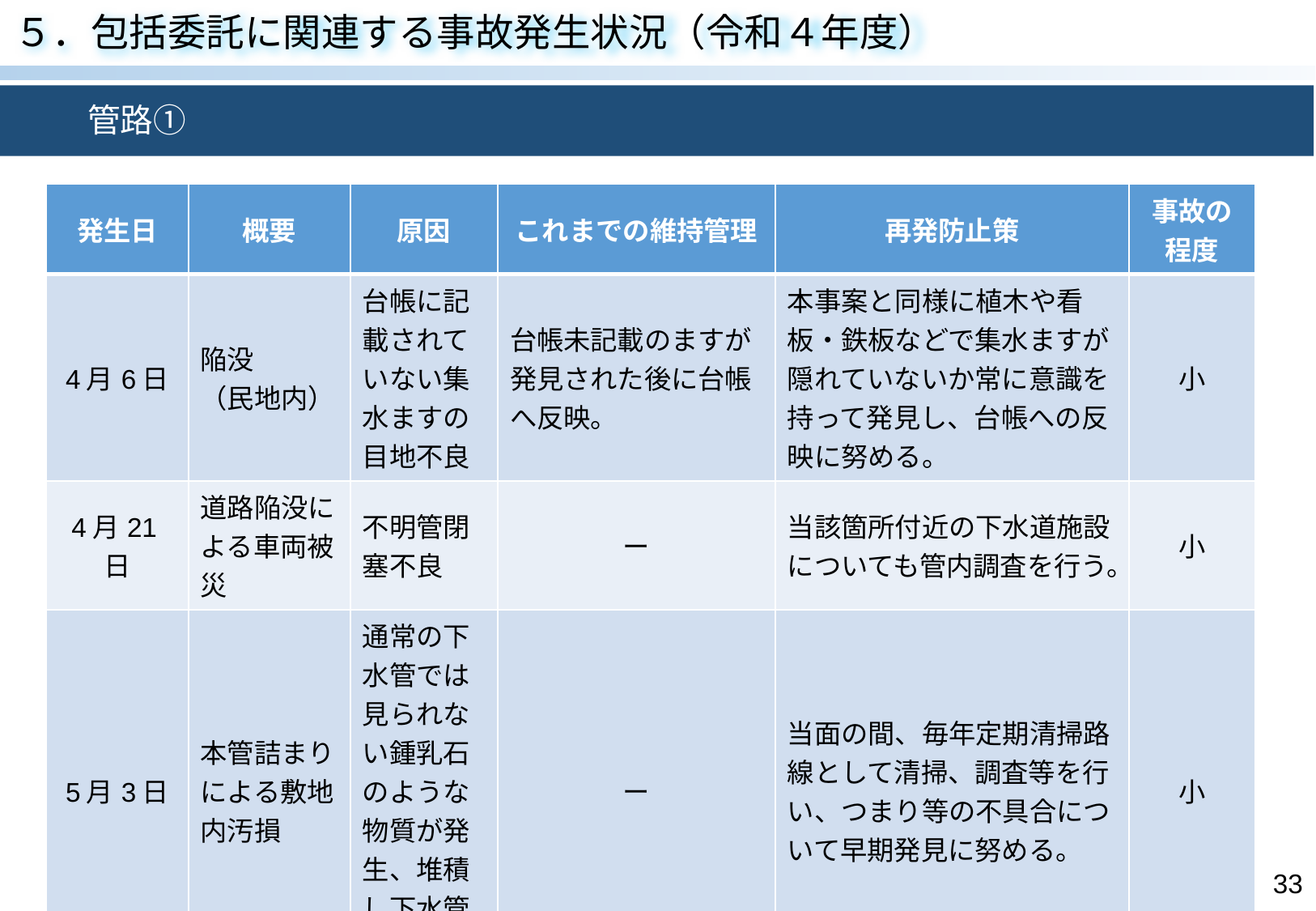

５．包括委託に関連する事故発生状況（令和４年度）
　　管路①
| 発生日 | 概要 | 原因 | これまでの維持管理 | 再発防止策 | 事故の程度 |
| --- | --- | --- | --- | --- | --- |
| 4月6日 | 陥没 （民地内） | 台帳に記載されていない集水ますの目地不良 | 台帳未記載のますが発見された後に台帳へ反映。 | 本事案と同様に植木や看板・鉄板などで集水ますが隠れていないか常に意識を持って発見し、台帳への反映に努める。 | 小 |
| 4月21日 | 道路陥没による車両被災 | 不明管閉塞不良 | ー | 当該箇所付近の下水道施設についても管内調査を行う。 | 小 |
| 5月3日 | 本管詰まりによる敷地内汚損 | 通常の下水管では見られない鍾乳石のような物質が発生、堆積し下水管の詰まり | ー | 当面の間、毎年定期清掃路線として清掃、調査等を行い、つまり等の不具合について早期発見に努める。 | 小 |
33